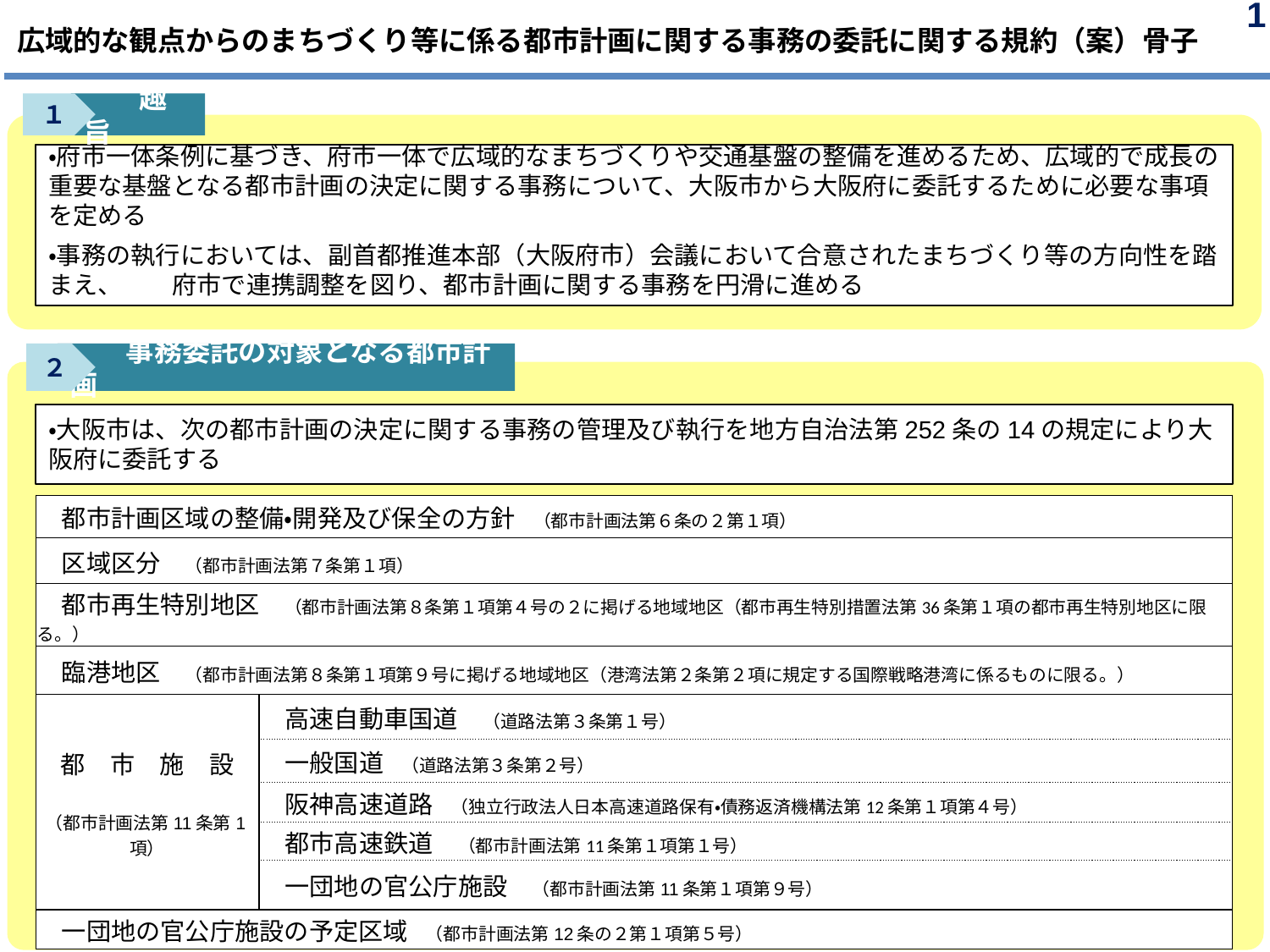

1
広域的な観点からのまちづくり等に係る都市計画に関する事務の委託に関する規約（案）骨子

１
　　趣旨

・府市一体条例に基づき、府市一体で広域的なまちづくりや交通基盤の整備を進めるため、広域的で成長の重要な基盤となる都市計画の決定に関する事務について、大阪市から大阪府に委託するために必要な事項を定める

・事務の執行においては、副首都推進本部（大阪府市）会議において合意されたまちづくり等の方向性を踏まえ、　　府市で連携調整を図り、都市計画に関する事務を円滑に進める

　　事務委託の対象となる都市計画
２

・大阪市は、次の都市計画の決定に関する事務の管理及び執行を地方自治法第252条の14の規定により大阪府に委託する
| 都市計画区域の整備・開発及び保全の方針　（都市計画法第６条の２第１項） |  |
| --- | --- |
| 区域区分　（都市計画法第７条第１項） |  |
| 都市再生特別地区　（都市計画法第８条第１項第４号の２に掲げる地域地区（都市再生特別措置法第36条第１項の都市再生特別地区に限る。） |  |
| 臨港地区　（都市計画法第８条第１項第９号に掲げる地域地区（港湾法第２条第２項に規定する国際戦略港湾に係るものに限る。） |  |
| 都　市　施　設 （都市計画法第11条第1項） | 高速自動車国道　（道路法第３条第１号） |
|  | 一般国道　（道路法第３条第２号） |
|  | 阪神高速道路　（独立行政法人日本高速道路保有・債務返済機構法第12条第１項第４号） |
|  | 都市高速鉄道　（都市計画法第11条第１項第１号） |
|  | 一団地の官公庁施設　（都市計画法第11条第１項第９号） |
| 一団地の官公庁施設の予定区域　（都市計画法第12条の２第１項第５号） |  |